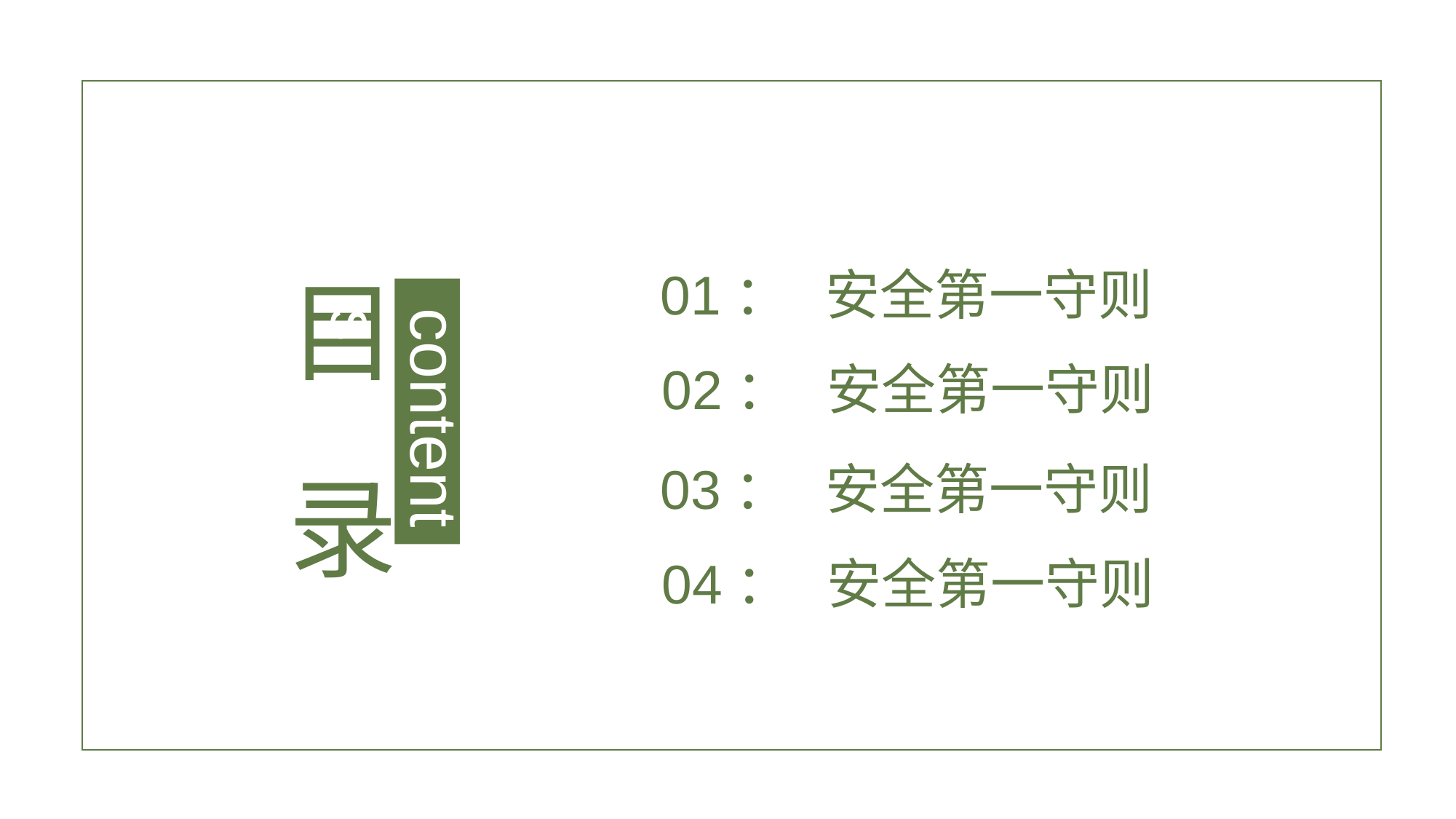

目
录
01：   安全第一守则

contents
02：   安全第一守则
03：   安全第一守则
04：   安全第一守则